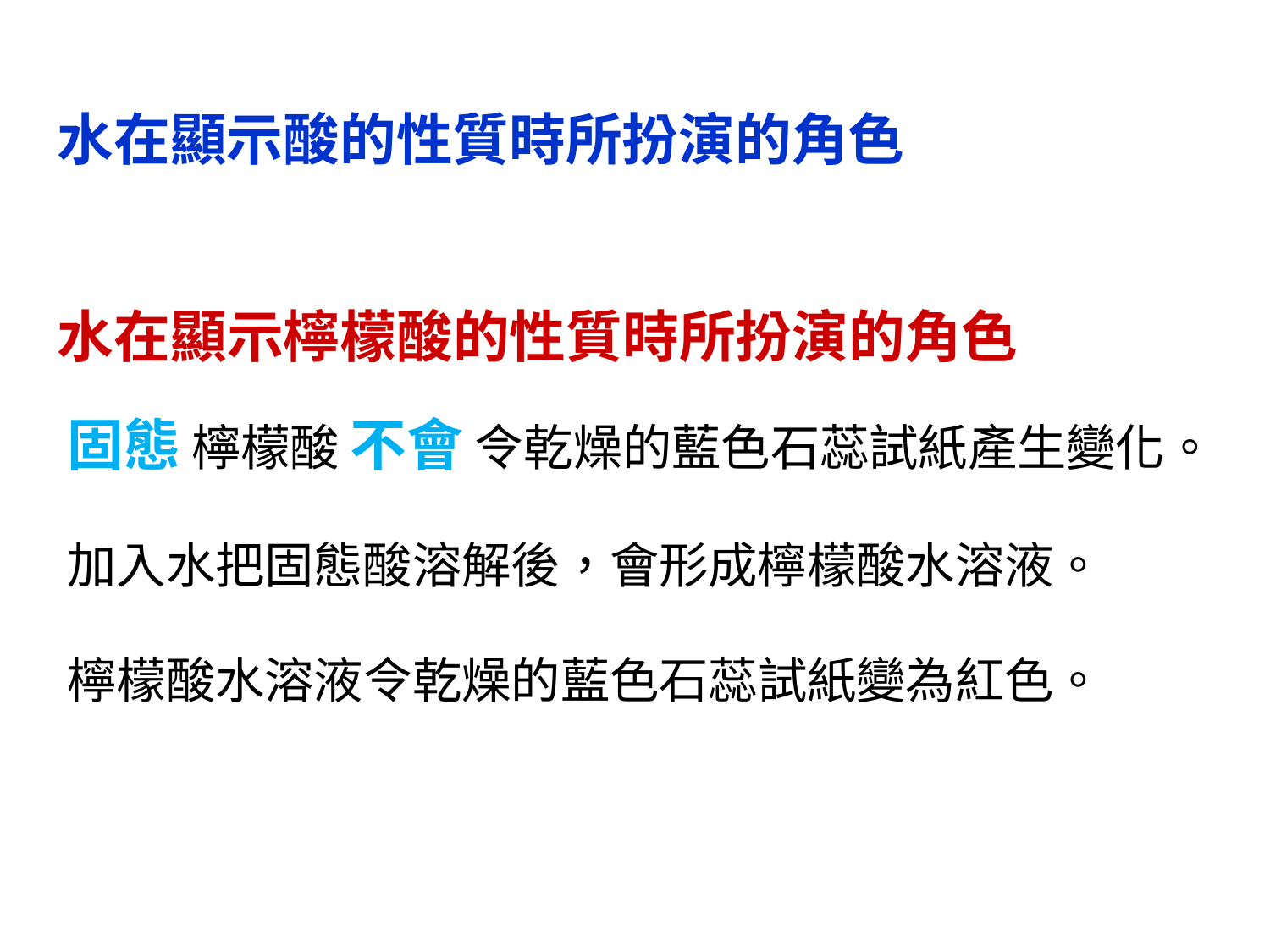

水在顯示酸的性質時所扮演的角色
水在顯示檸檬酸的性質時所扮演的角色
固態 檸檬酸 不會 令乾燥的藍色石蕊試紙產生變化。
加入水把固態酸溶解後，會形成檸檬酸水溶液。
檸檬酸水溶液令乾燥的藍色石蕊試紙變為紅色。